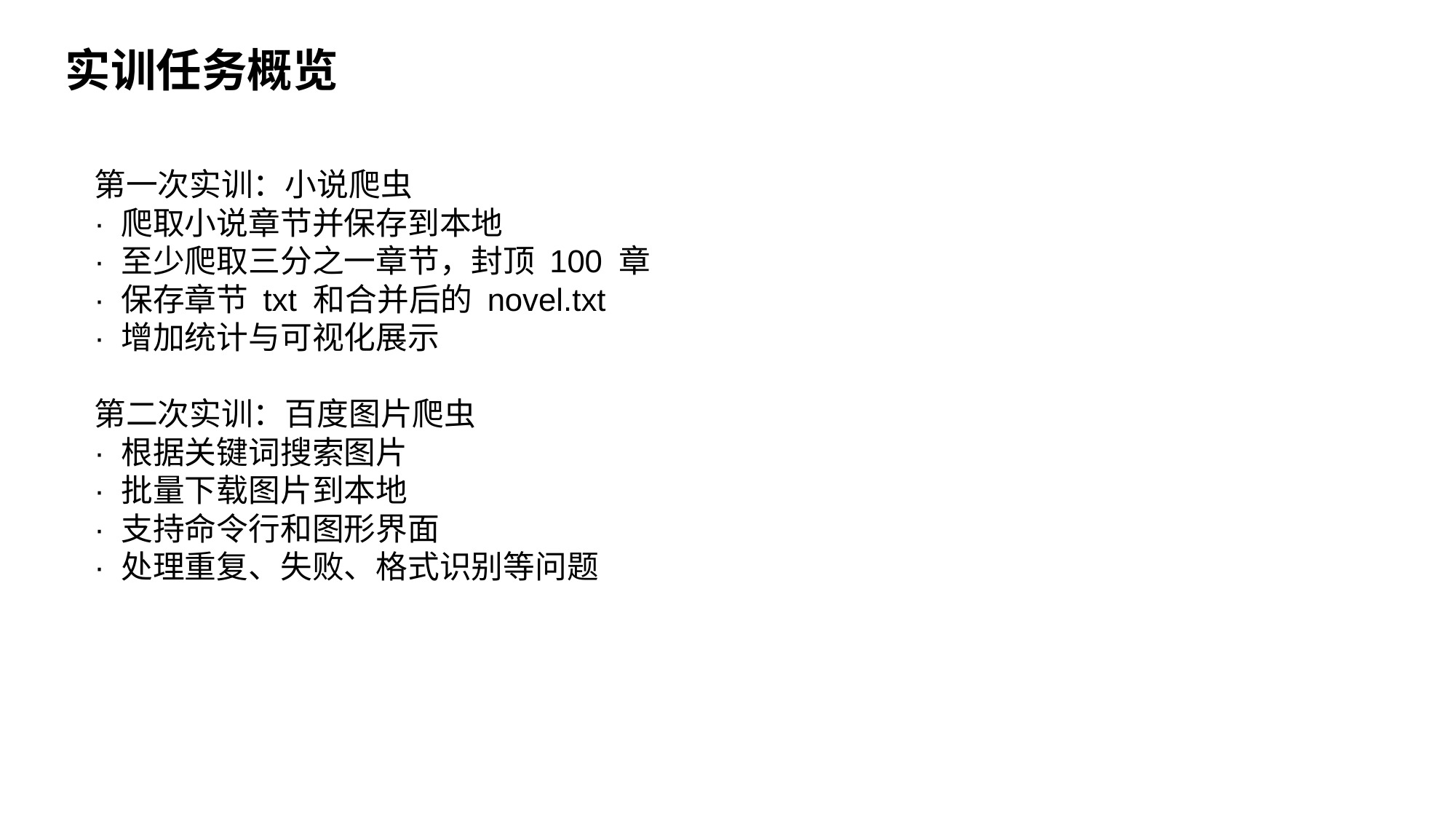

实训任务概览
第一次实训：小说爬虫
· 爬取小说章节并保存到本地
· 至少爬取三分之一章节，封顶 100 章
· 保存章节 txt 和合并后的 novel.txt
· 增加统计与可视化展示

第二次实训：百度图片爬虫
· 根据关键词搜索图片
· 批量下载图片到本地
· 支持命令行和图形界面
· 处理重复、失败、格式识别等问题